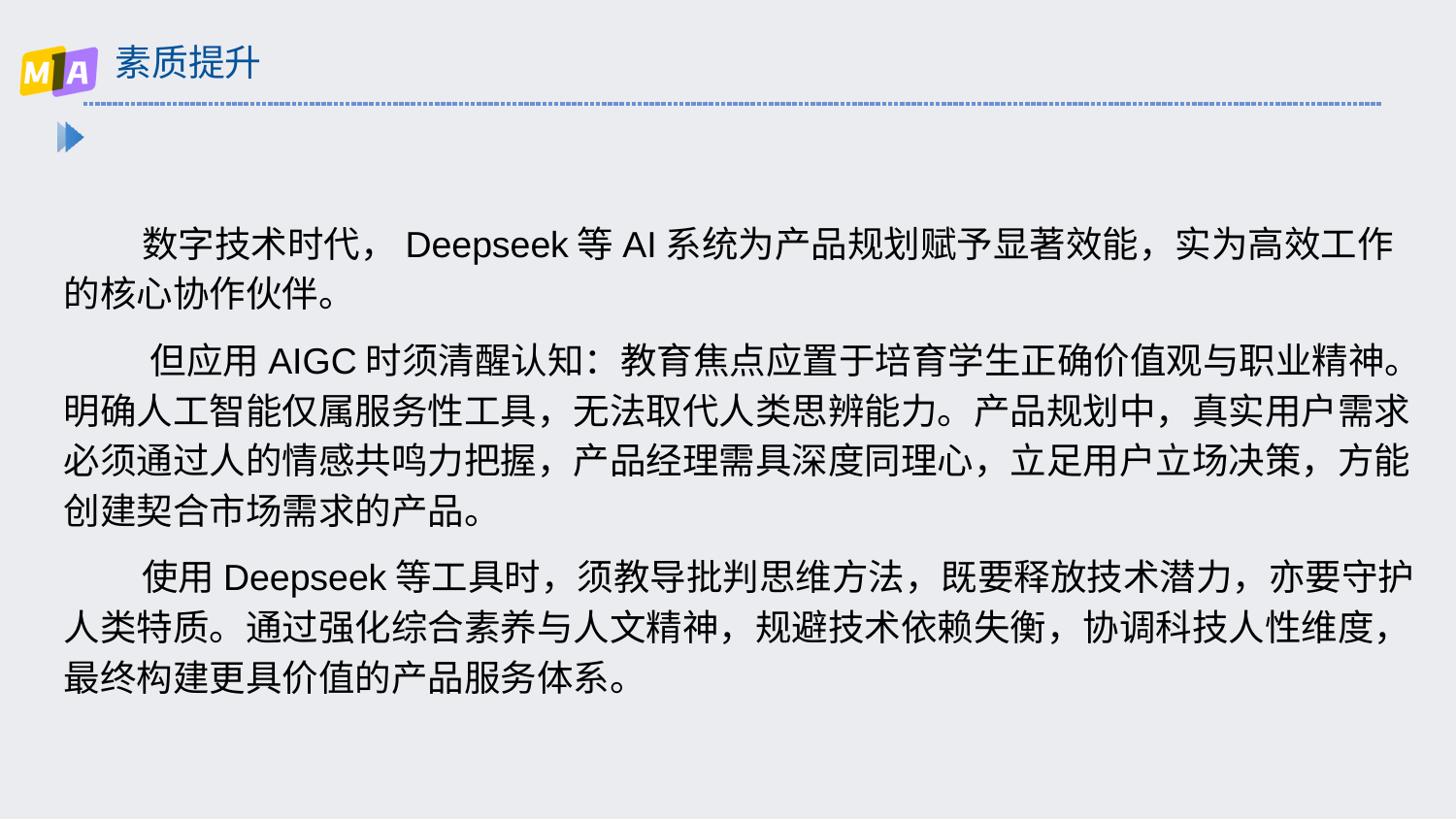

# 素质提升
   数字技术时代，Deepseek等AI系统为产品规划赋予显著效能，实为高效工作的核心协作伙伴。
    但应用AIGC时须清醒认知：教育焦点应置于培育学生正确价值观与职业精神。明确人工智能仅属服务性工具，无法取代人类思辨能力。产品规划中，真实用户需求必须通过人的情感共鸣力把握，产品经理需具深度同理心，立足用户立场决策，方能创建契合市场需求的产品。
   使用Deepseek等工具时，须教导批判思维方法，既要释放技术潜力，亦要守护人类特质。通过强化综合素养与人文精神，规避技术依赖失衡，协调科技人性维度，最终构建更具价值的产品服务体系。